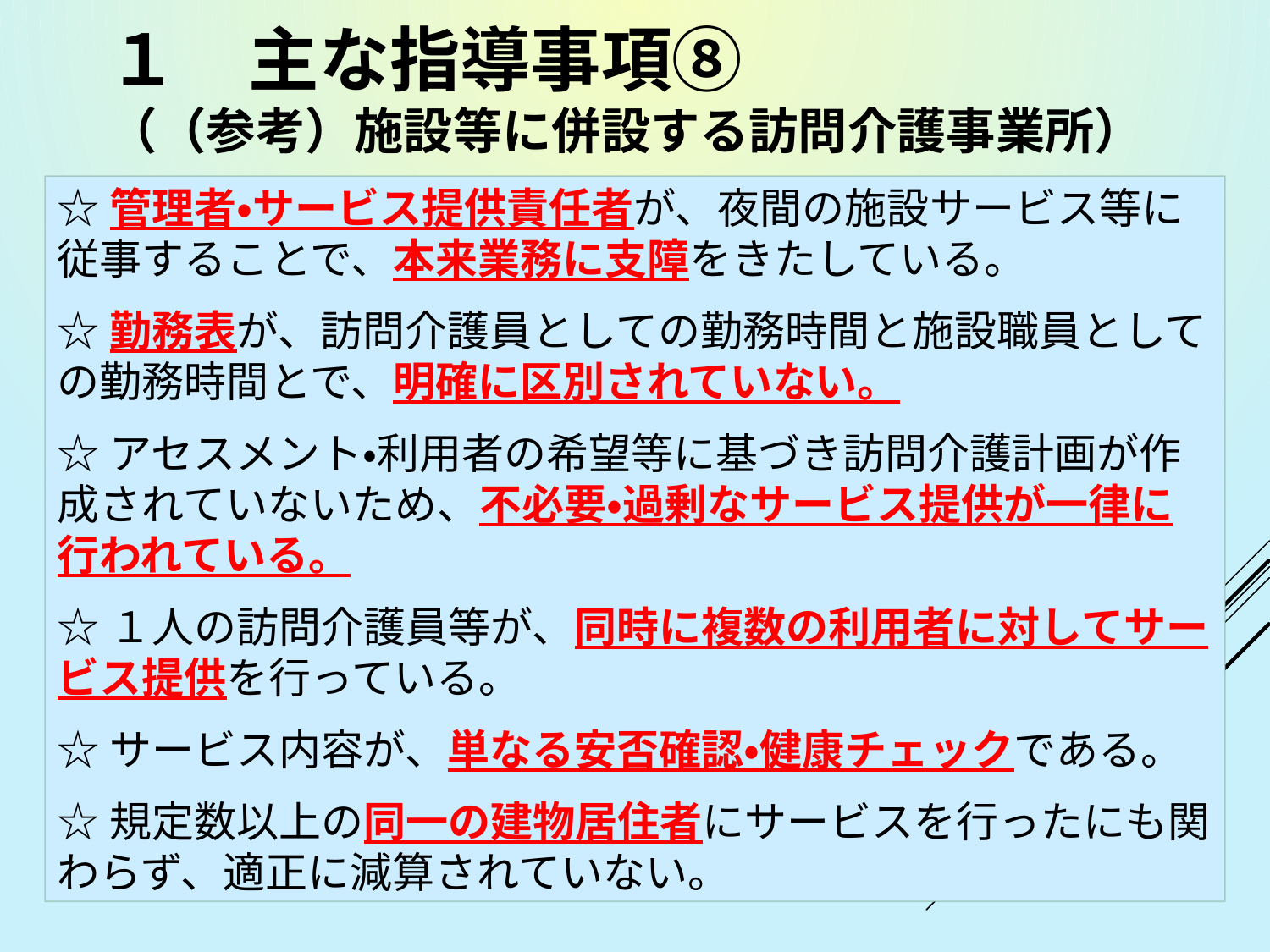

# １　主な指導事項⑧ （（参考）施設等に併設する訪問介護事業所）
☆管理者・サービス提供責任者が、夜間の施設サービス等に従事することで、本来業務に支障をきたしている。
☆勤務表が、訪問介護員としての勤務時間と施設職員としての勤務時間とで、明確に区別されていない。
☆アセスメント・利用者の希望等に基づき訪問介護計画が作成されていないため、不必要・過剰なサービス提供が一律に行われている。
☆１人の訪問介護員等が、同時に複数の利用者に対してサービス提供を行っている。
☆サービス内容が、単なる安否確認・健康チェックである。
☆規定数以上の同一の建物居住者にサービスを行ったにも関わらず、適正に減算されていない。
9